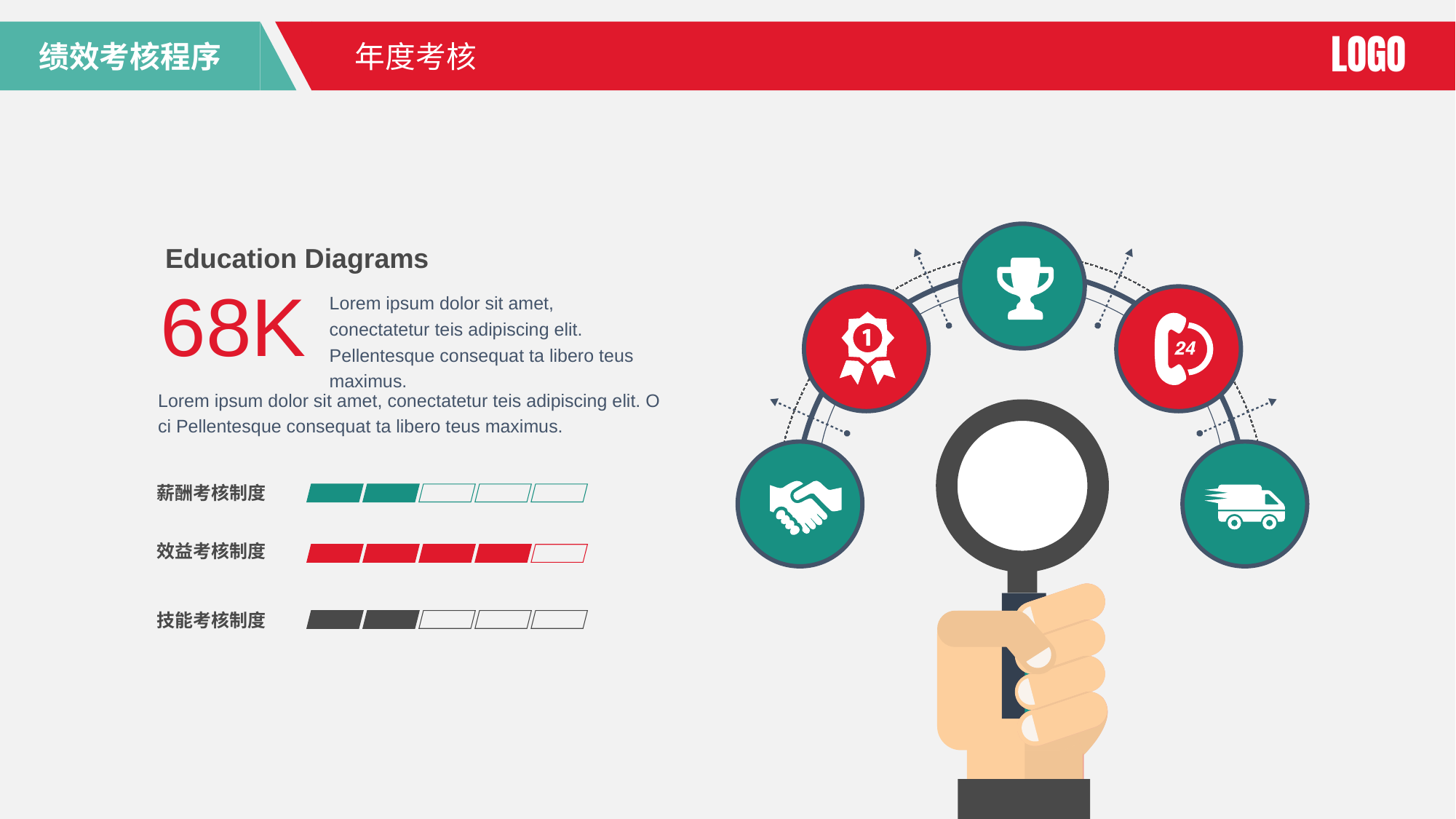

绩效考核程序

LOGO
年度考核

Education Diagrams
68K
Lorem ipsum dolor sit amet, conectatetur teis adipiscing elit. Pellentesque consequat ta libero teus maximus.
Lorem ipsum dolor sit amet, conectatetur teis adipiscing elit. O ci Pellentesque consequat ta libero teus maximus.
薪酬考核制度

效益考核制度

技能考核制度